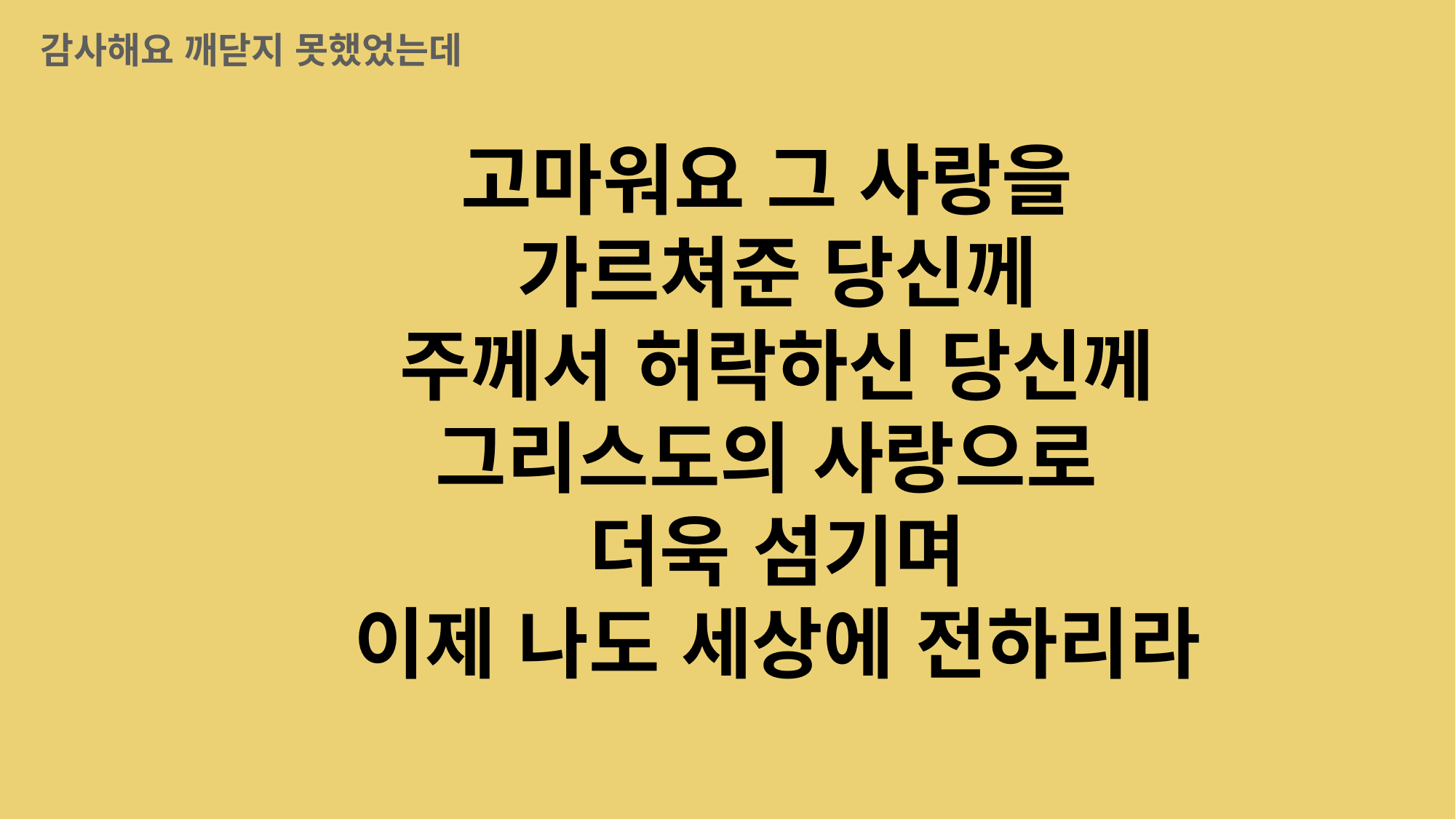

감사해요 깨닫지 못했었는데

고마워요 그 사랑을
가르쳐준 당신께
주께서 허락하신 당신께
그리스도의 사랑으로
더욱 섬기며
이제 나도 세상에 전하리라
#